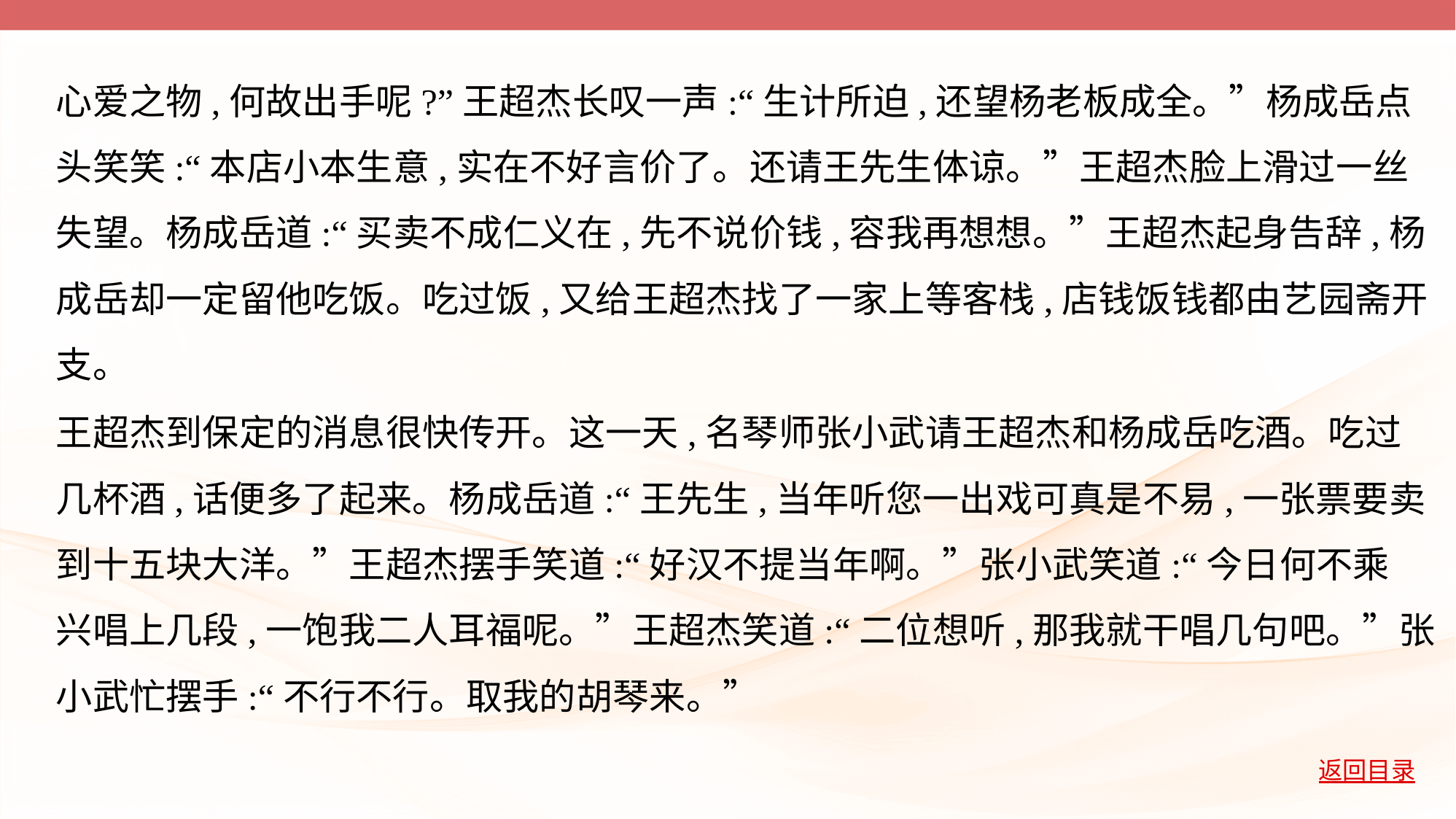

心爱之物,何故出手呢?”王超杰长叹一声:“生计所迫,还望杨老板成全。”杨成岳点
头笑笑:“本店小本生意,实在不好言价了。还请王先生体谅。”王超杰脸上滑过一丝
失望。杨成岳道:“买卖不成仁义在,先不说价钱,容我再想想。”王超杰起身告辞,杨
成岳却一定留他吃饭。吃过饭,又给王超杰找了一家上等客栈,店钱饭钱都由艺园斋开
支。
王超杰到保定的消息很快传开。这一天,名琴师张小武请王超杰和杨成岳吃酒。吃过
几杯酒,话便多了起来。杨成岳道:“王先生,当年听您一出戏可真是不易,一张票要卖
到十五块大洋。”王超杰摆手笑道:“好汉不提当年啊。”张小武笑道:“今日何不乘
兴唱上几段,一饱我二人耳福呢。”王超杰笑道:“二位想听,那我就干唱几句吧。”张
小武忙摆手:“不行不行。取我的胡琴来。”